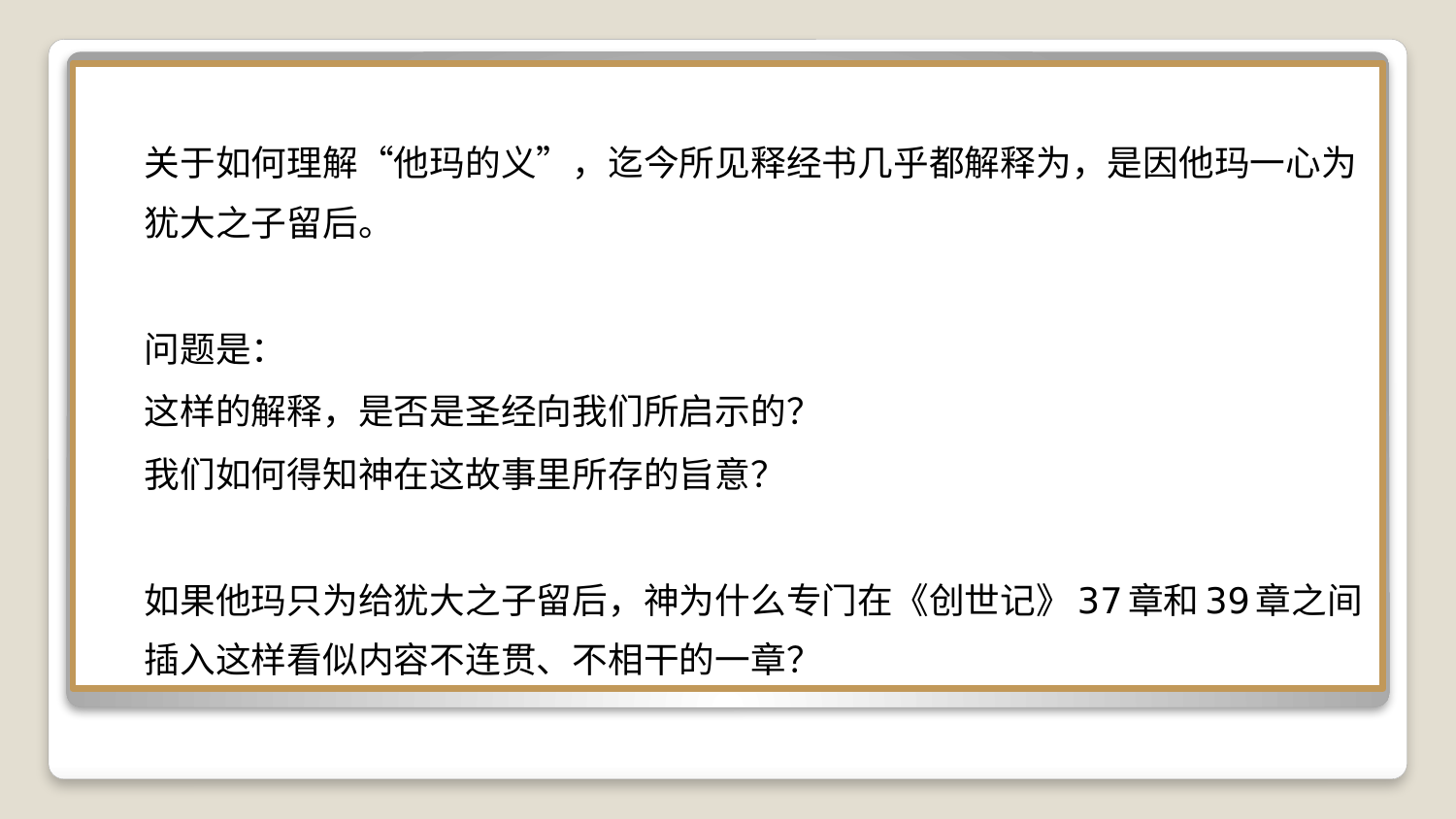

关于如何理解“他玛的义”，迄今所见释经书几乎都解释为，是因他玛一心为犹大之子留后。

问题是：
这样的解释，是否是圣经向我们所启示的？
我们如何得知神在这故事里所存的旨意？

如果他玛只为给犹大之子留后，神为什么专门在《创世记》37章和39章之间插入这样看似内容不连贯、不相干的一章？